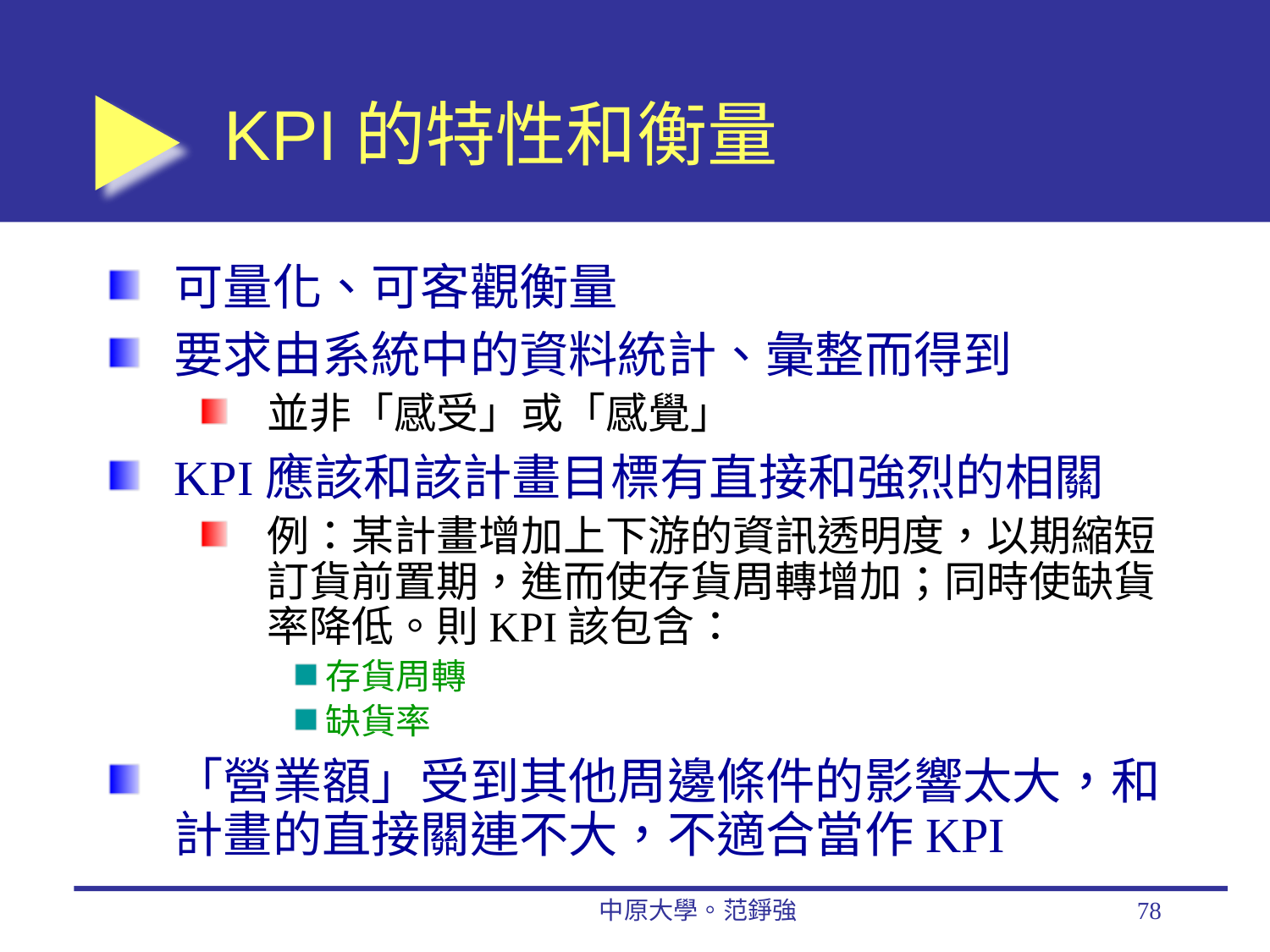

# KPI的特性和衡量
可量化、可客觀衡量
要求由系統中的資料統計、彙整而得到
並非「感受」或「感覺」
KPI應該和該計畫目標有直接和強烈的相關
例：某計畫增加上下游的資訊透明度，以期縮短訂貨前置期，進而使存貨周轉增加；同時使缺貨率降低。則KPI該包含：
存貨周轉
缺貨率
「營業額」受到其他周邊條件的影響太大，和計畫的直接關連不大，不適合當作KPI
中原大學。范錚強
78